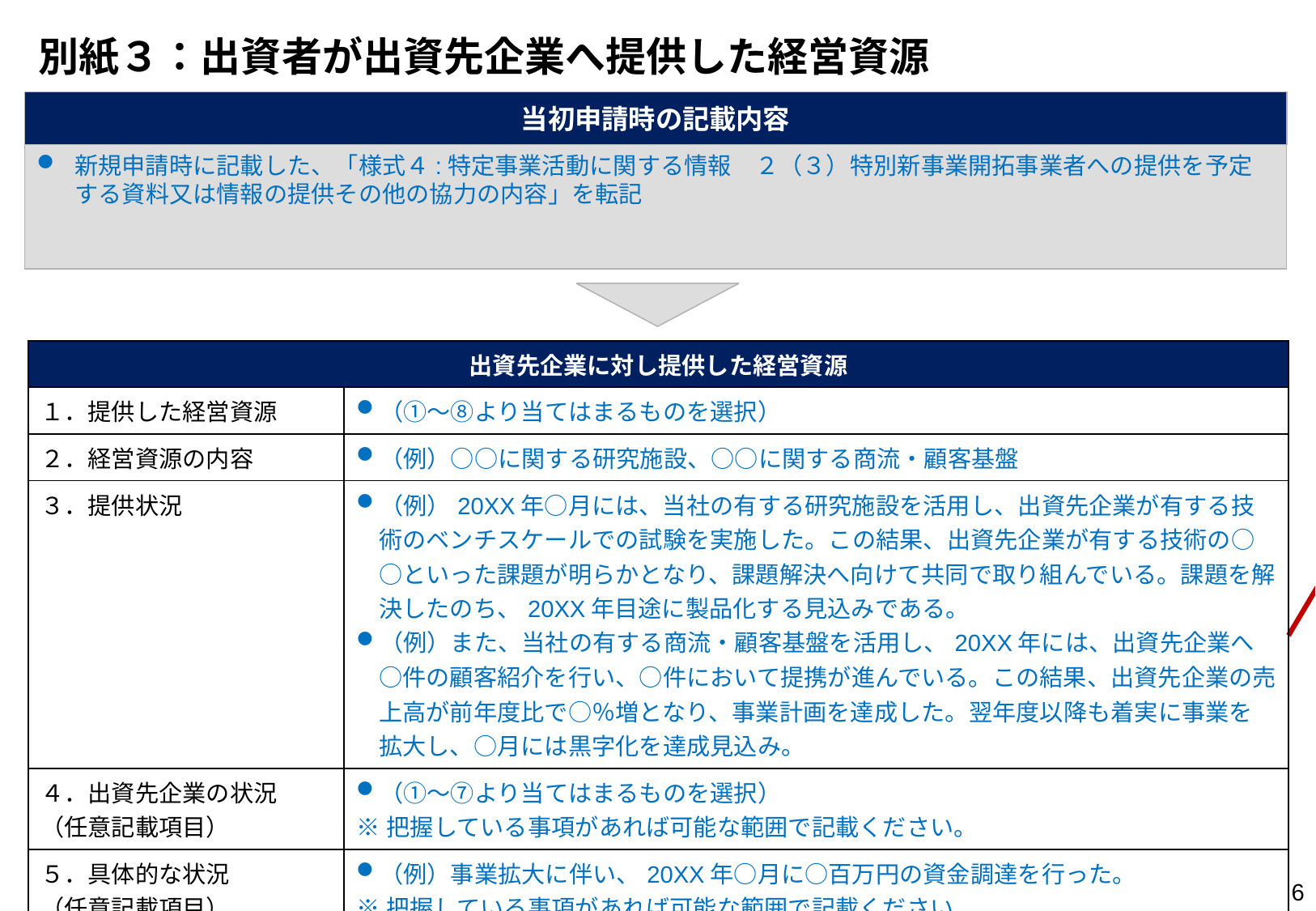

# 別紙３：出資者が出資先企業へ提供した経営資源
当初申請時の記載内容
新規申請時に記載した、「様式４:特定事業活動に関する情報　２（３）特別新事業開拓事業者への提供を予定する資料又は情報の提供その他の協力の内容」を転記
記載のポイント
【１．提供した経営資源】
以下から該当するものを選択　＊複数選択可
①知識
②技能
③製品
④サービス
⑤施設・設備
⑥商流・顧客基盤
⑦人材、業界ノウハウ
⑧その他（　　）

【３．提供状況】
出資先企業に対して経営資源を提供した結果、出資先企業の成長にどのように貢献したかがわかるように記載してください。

【４．出資先企業の状況】
以下から該当するものを選択　＊複数選択可
①出資先企業の収益向上（売上、利益）
②製品・サービスの開発・上市
③共同事業の実施
④新たに資金調達を行った
⑤IPOやM&Aを行った
⑥その他（　）
⑦特に状況の変化なし

| 出資先企業に対し提供した経営資源 |  |
| --- | --- |
| １．提供した経営資源 | （①～⑧より当てはまるものを選択） |
| ２．経営資源の内容 | （例）○○に関する研究施設、○○に関する商流・顧客基盤 |
| ３．提供状況 | （例）20XX年○月には、当社の有する研究施設を活用し、出資先企業が有する技術のベンチスケールでの試験を実施した。この結果、出資先企業が有する技術の○○といった課題が明らかとなり、課題解決へ向けて共同で取り組んでいる。課題を解決したのち、20XX年目途に製品化する見込みである。 （例）また、当社の有する商流・顧客基盤を活用し、20XX年には、出資先企業へ○件の顧客紹介を行い、○件において提携が進んでいる。この結果、出資先企業の売上高が前年度比で○％増となり、事業計画を達成した。翌年度以降も着実に事業を拡大し、○月には黒字化を達成見込み。 |
| ４．出資先企業の状況 （任意記載項目） | （①～⑦より当てはまるものを選択） ※把握している事項があれば可能な範囲で記載ください。 |
| ５．具体的な状況 （任意記載項目） | （例）事業拡大に伴い、20XX年○月に○百万円の資金調達を行った。 ※把握している事項があれば可能な範囲で記載ください。 |
6